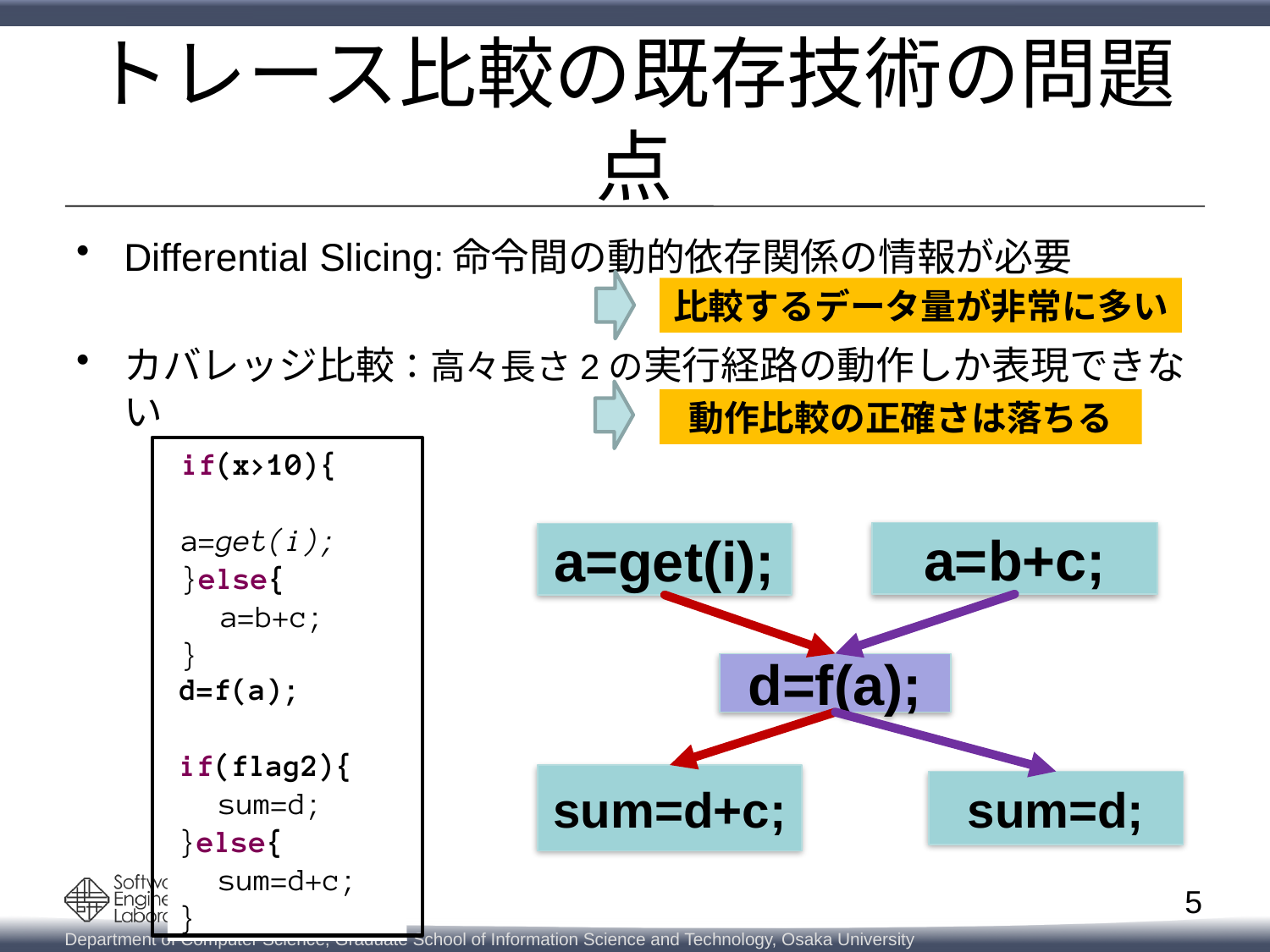

# トレース比較の既存技術の問題点
Differential Slicing:命令間の動的依存関係の情報が必要

カバレッジ比較：高々長さ2の実行経路の動作しか表現できない

比較するデータ量が非常に多い

動作比較の正確さは落ちる

if(x>10){
　a=get(i);
}else{
　a=b+c;
}

a=b+c;
a=get(i);

d=f(a);

if(flag2){
　sum=d;
}else{
　sum=d+c;
}
d=f(a);
sum=d+c;
sum=d;
5